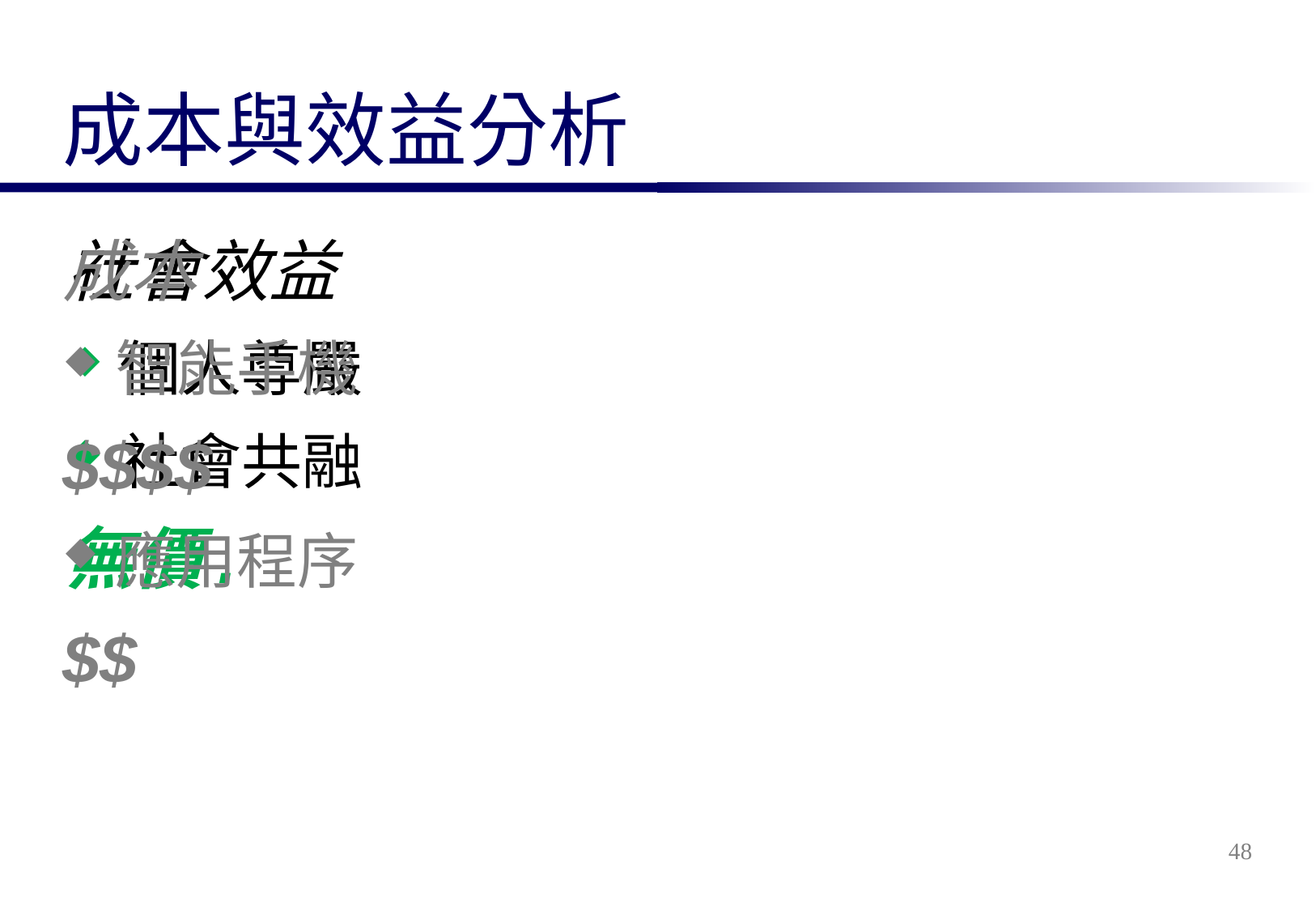

# 成本與效益分析
成本
智能手機
$$$$
社會效益
個人尊嚴
社會共融
無價.
應用程序
$$
48